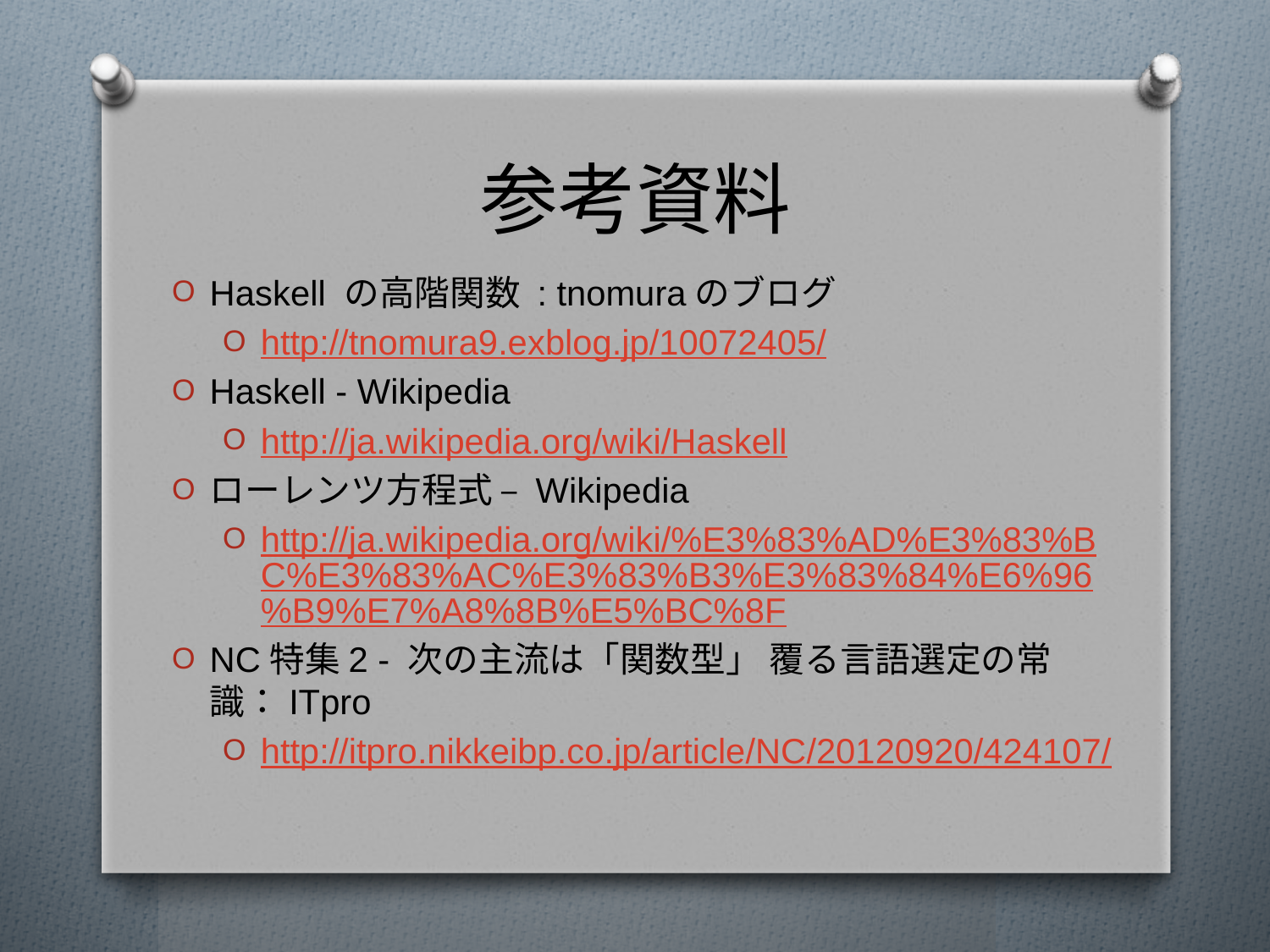

# 参考資料
Haskell の高階関数 : tnomuraのブログ
http://tnomura9.exblog.jp/10072405/
Haskell - Wikipedia
http://ja.wikipedia.org/wiki/Haskell
ローレンツ方程式 – Wikipedia
http://ja.wikipedia.org/wiki/%E3%83%AD%E3%83%BC%E3%83%AC%E3%83%B3%E3%83%84%E6%96%B9%E7%A8%8B%E5%BC%8F
NC特集2 - 次の主流は「関数型」 覆る言語選定の常識：ITpro
http://itpro.nikkeibp.co.jp/article/NC/20120920/424107/